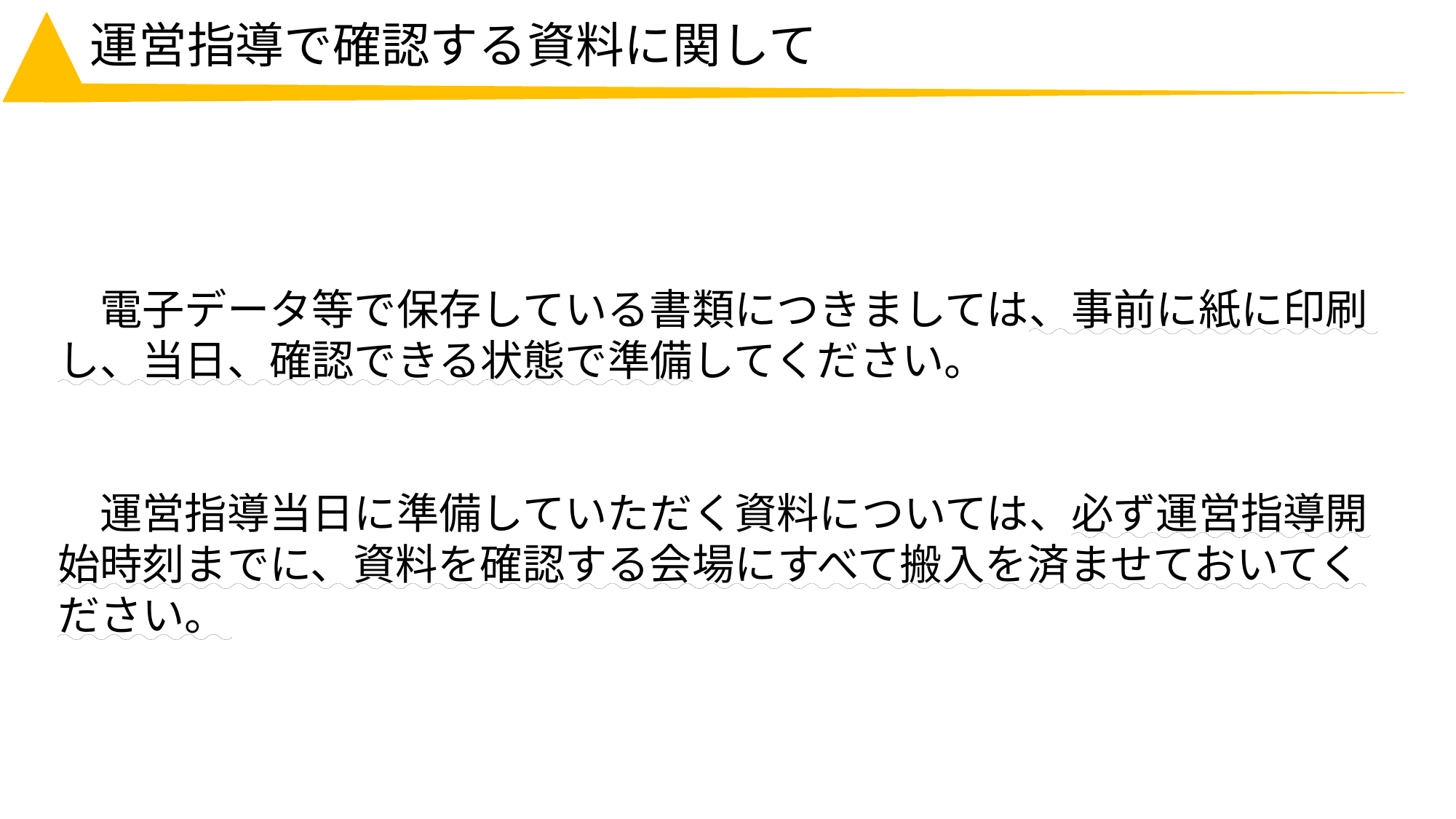

# 運営指導で確認する資料に関して
　電子データ等で保存している書類につきましては、事前に紙に印刷し、当日、確認できる状態で準備してください。

　運営指導当日に準備していただく資料については、必ず運営指導開始時刻までに、資料を確認する会場にすべて搬入を済ませておいてください。